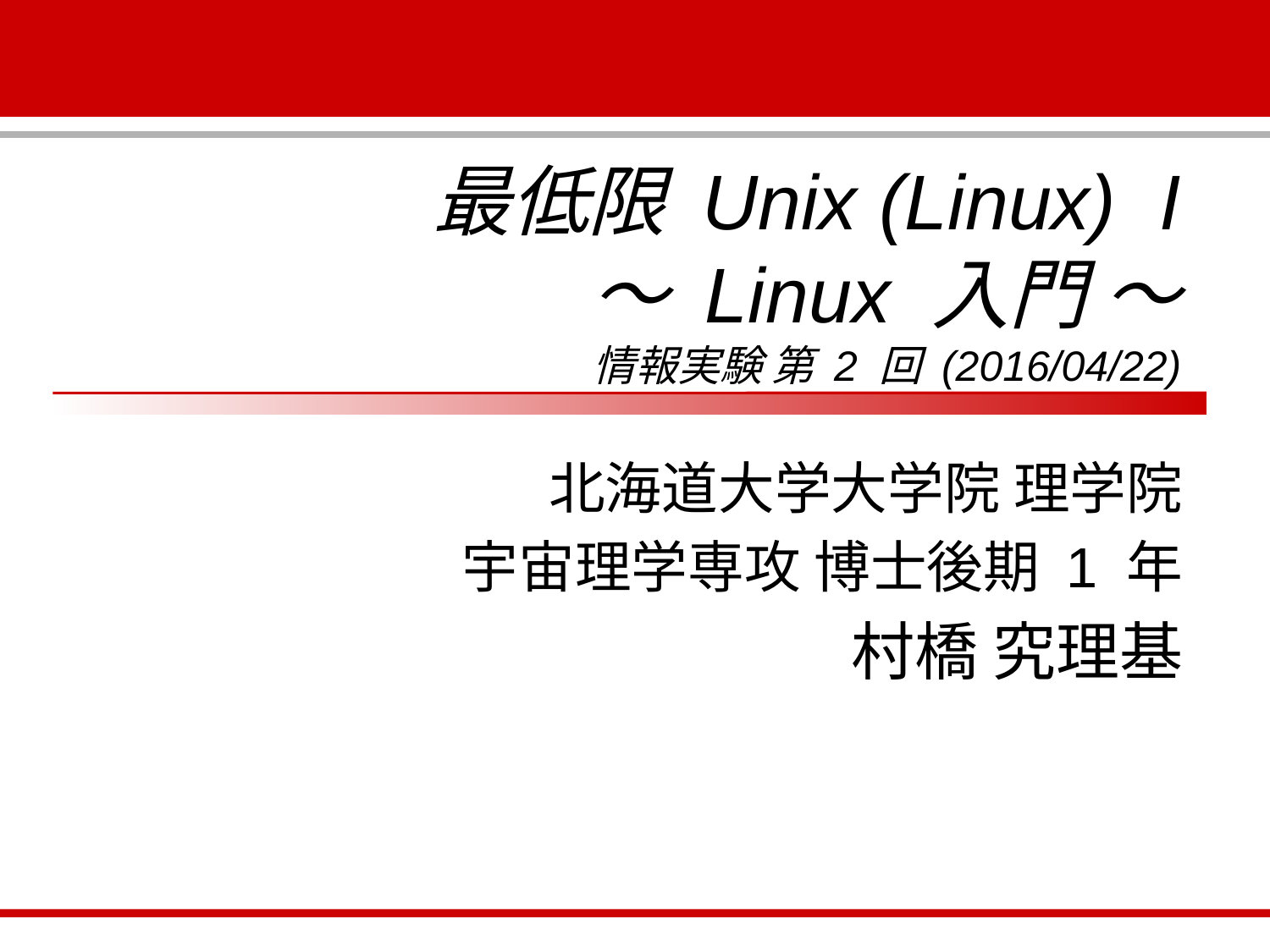

# 最低限 Unix (Linux)  I ～ Linux 入門 ～ 情報実験 第 2 回 (2016/04/22)
北海道大学大学院 理学院
宇宙理学専攻 博士後期 1 年
村橋 究理基